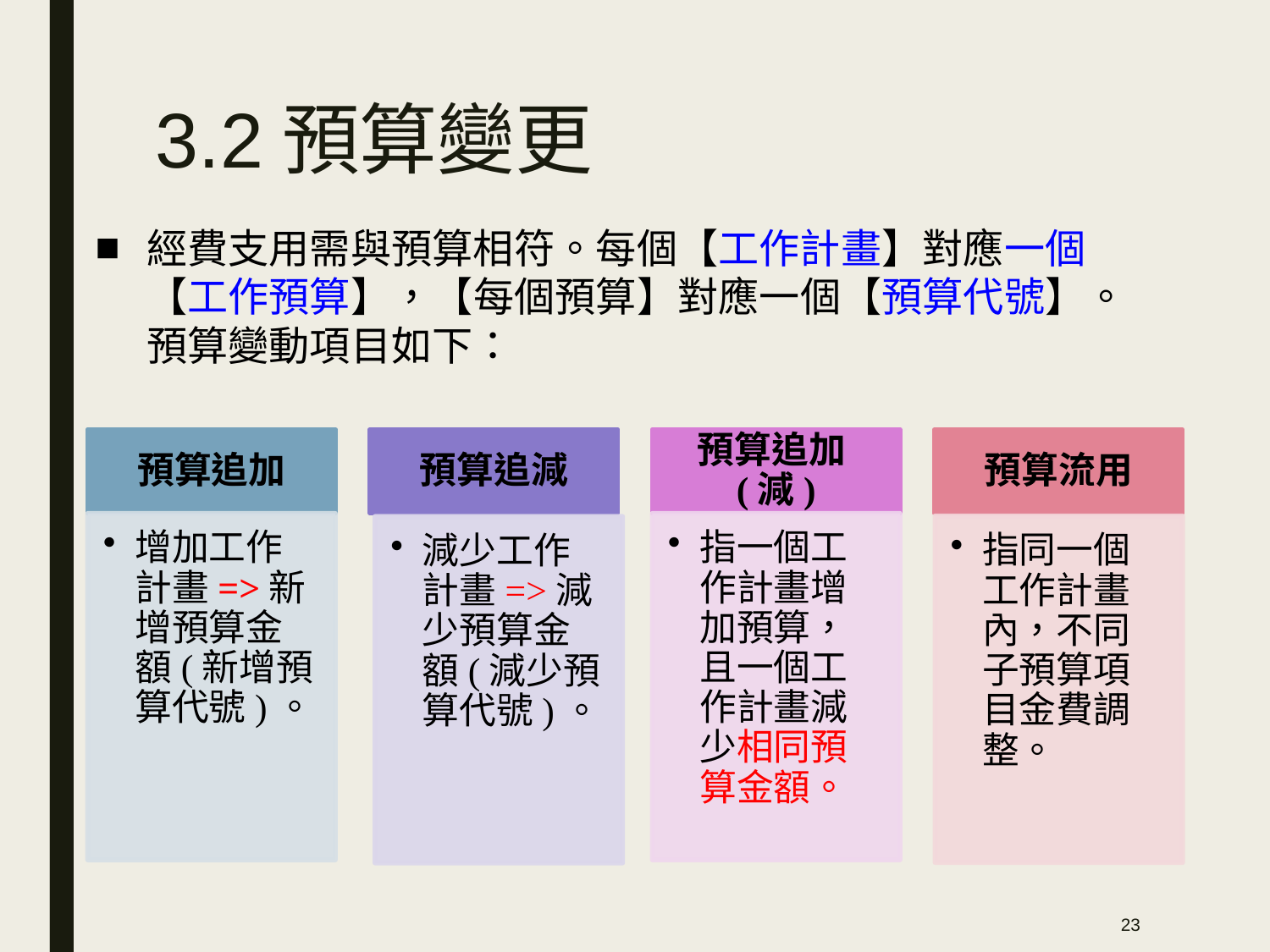

# 3.2預算變更
經費支用需與預算相符。每個【工作計畫】對應一個【工作預算】，【每個預算】對應一個【預算代號】。預算變動項目如下：
預算追加
增加工作計畫=>新增預算金額(新增預算代號)。
預算追減
減少工作計畫=>減少預算金額(減少預算代號)。
預算追加(減)
指一個工作計畫增加預算，且一個工作計畫減少相同預算金額。
預算流用
指同一個工作計畫內，不同子預算項目金費調整。
23